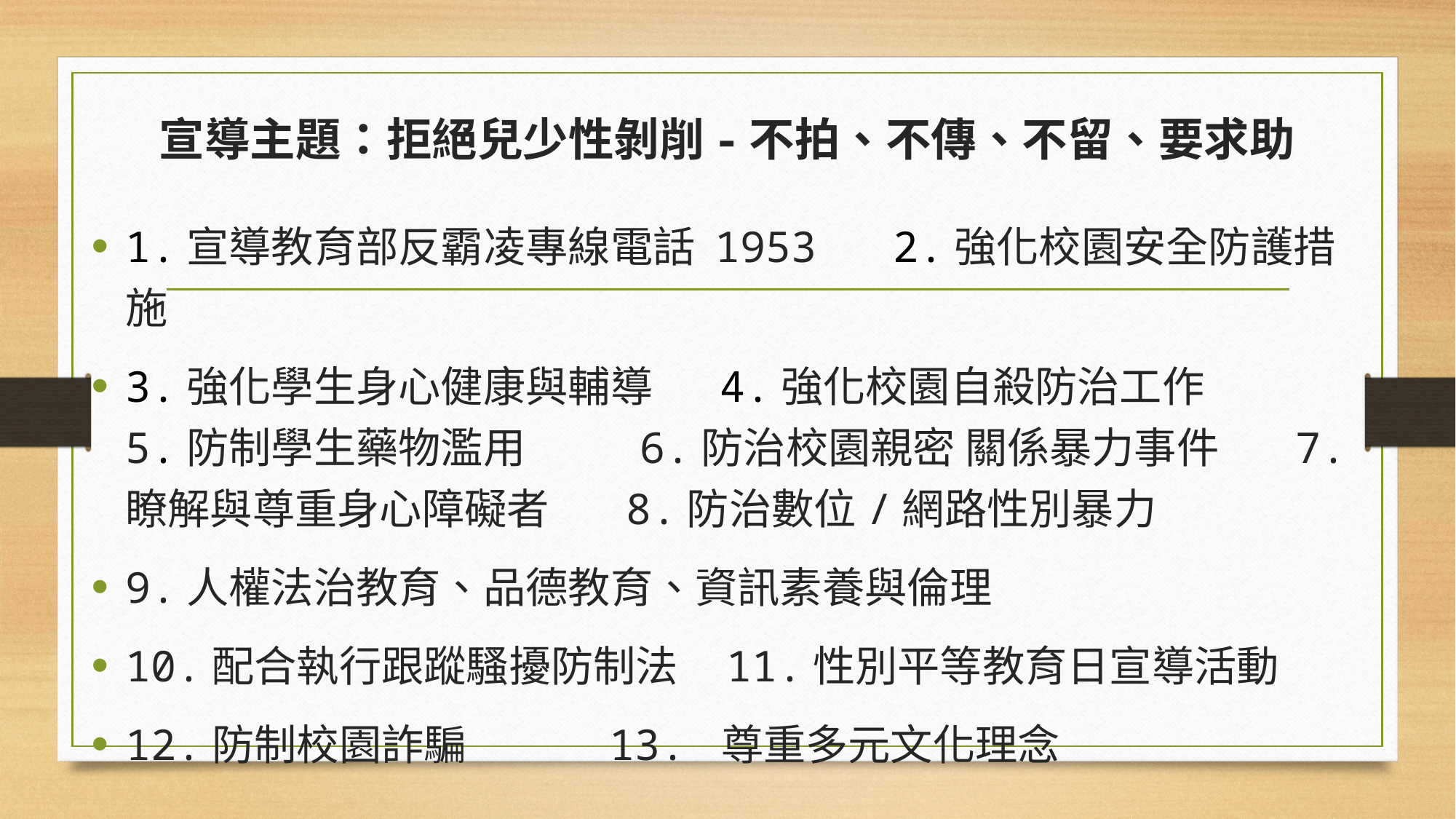

# 宣導主題：拒絕兒少性剝削-不拍、不傳、不留、要求助
1.宣導教育部反霸凌專線電話 1953   2.強化校園安全防護措施
3.強化學生身心健康與輔導      4.強化校園自殺防治工作            5.防制學生藥物濫用           6.防治校園親密 關係暴力事件       7.瞭解與尊重身心障礙者       8.防治數位/網路性別暴力
9.人權法治教育、品德教育、資訊素養與倫理
10.配合執行跟蹤騷擾防制法    11.性別平等教育日宣導活動
12.防制校園詐騙              13. 尊重多元文化理念